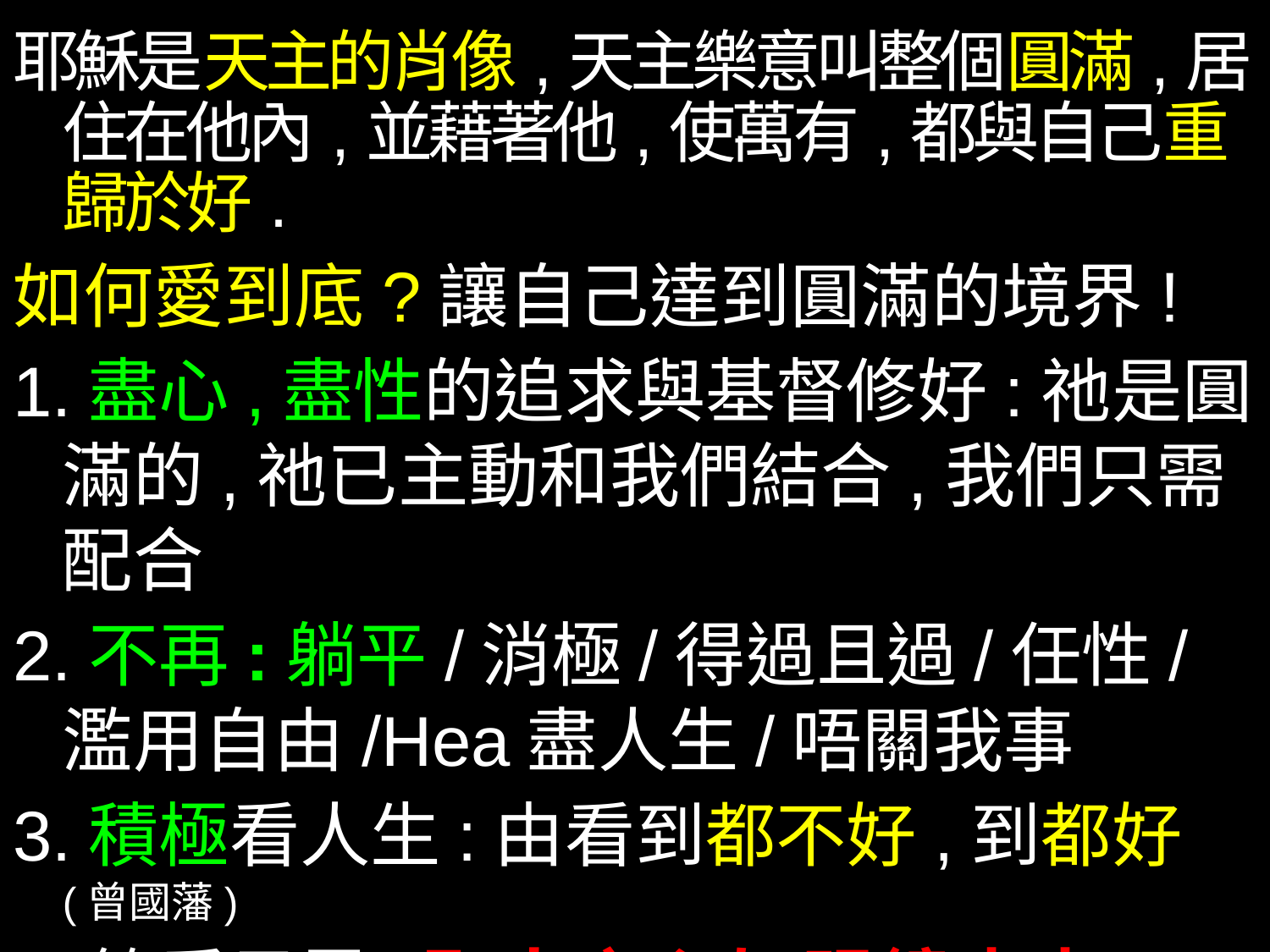

耶穌是天主的肖像,天主樂意叫整個圓滿,居住在他內,並藉著他,使萬有,都與自己重歸於好.
如何愛到底?讓自己達到圓滿的境界!
1.盡心,盡性的追求與基督修好:祂是圓滿的,祂已主動和我們結合,我們只需配合
2.不再:躺平/消極/得過且過/任性/ 濫用自由/Hea盡人生/唔關我事
3.積極看人生:由看到都不好,到都好(曾國藩)
4.笑看風雲:聖人之心如明鏡止水
             物來不亂 物去不留